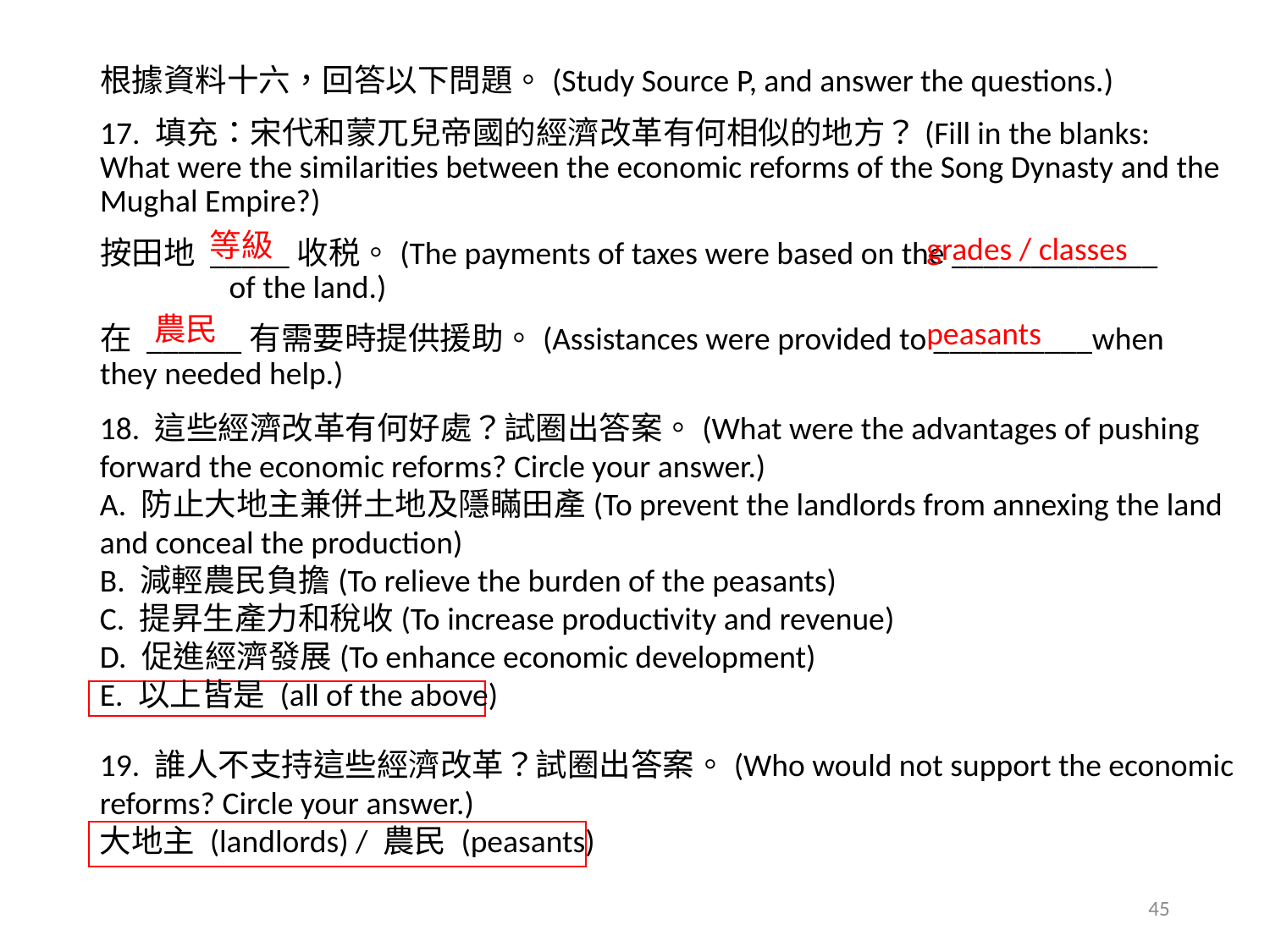

根據資料十六，回答以下問題。(Study Source P, and answer the questions.)
17. 填充：宋代和蒙兀兒帝國的經濟改革有何相似的地方？(Fill in the blanks: What were the similarities between the economic reforms of the Song Dynasty and the Mughal Empire?)
按田地 _____收税。(The payments of taxes were based on the _____________                            of the land.)
在 ______有需要時提供援助。(Assistances were provided to __________when they needed help.)

等級
grades / classes
農民
peasants
18. 這些經濟改革有何好處？試圈出答案。(What were the advantages of pushing forward the economic reforms? Circle your answer.)
A. 防止大地主兼併土地及隱瞞田產(To prevent the landlords from annexing the land and conceal the production)
B. 減輕農民負擔(To relieve the burden of the peasants)
C. 提昇生產力和稅收(To increase productivity and revenue)
D. 促進經濟發展(To enhance economic development)
E. 以上皆是 (all of the above)

19. 誰人不支持這些經濟改革？試圈出答案。(Who would not support the economic reforms? Circle your answer.)
大地主 (landlords) / 農民 (peasants)

45